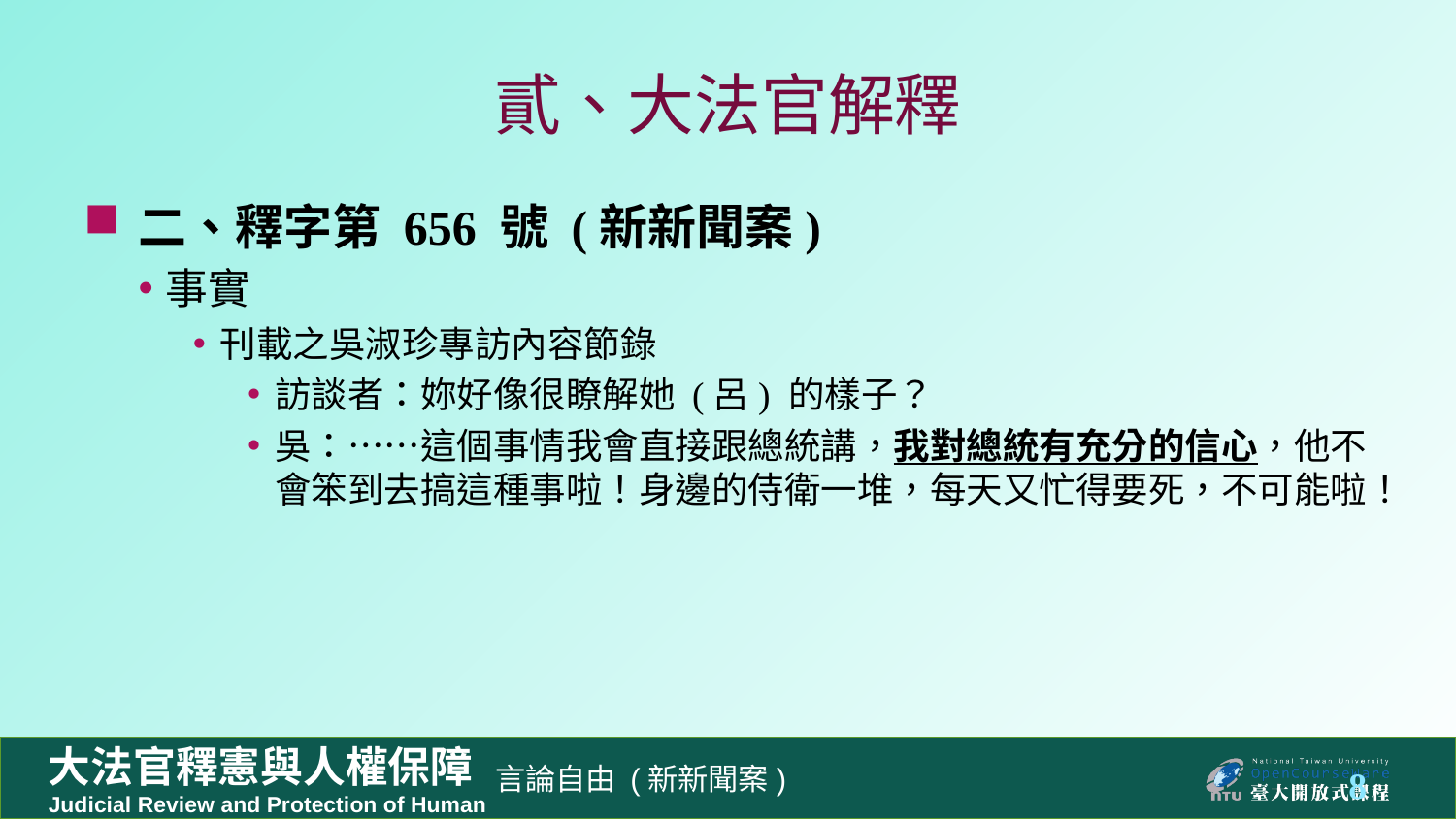

# 貳、大法官解釋
二、釋字第 656 號 (新新聞案)
事實
刊載之吳淑珍專訪內容節錄
訪談者：妳好像很瞭解她 (呂) 的樣子？
吳：……這個事情我會直接跟總統講，我對總統有充分的信心，他不會笨到去搞這種事啦！身邊的侍衛一堆，每天又忙得要死，不可能啦！